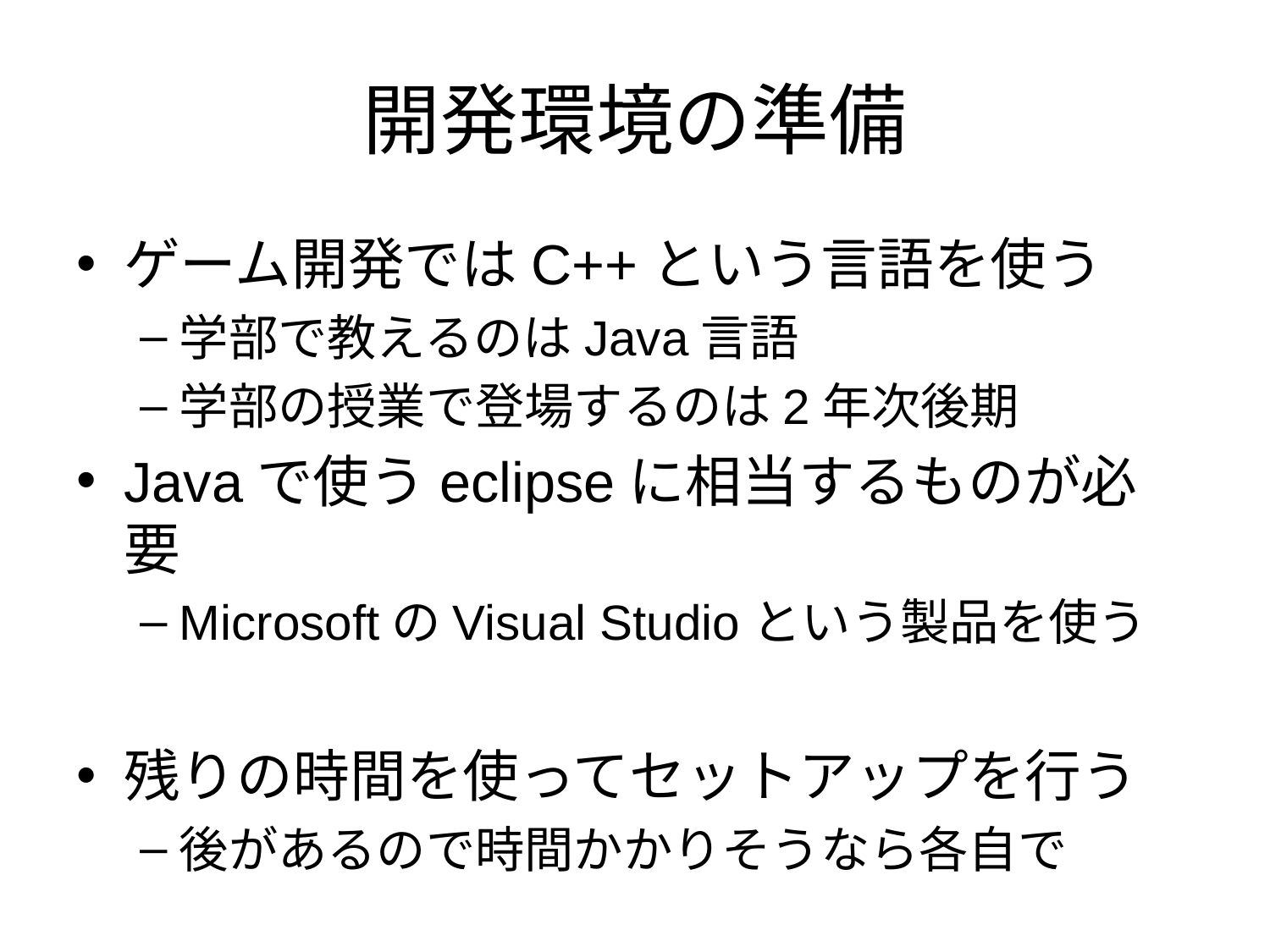

# 開発環境の準備
ゲーム開発ではC++という言語を使う
学部で教えるのはJava言語
学部の授業で登場するのは2年次後期
Javaで使うeclipseに相当するものが必要
MicrosoftのVisual Studioという製品を使う

残りの時間を使ってセットアップを行う
後があるので時間かかりそうなら各自で